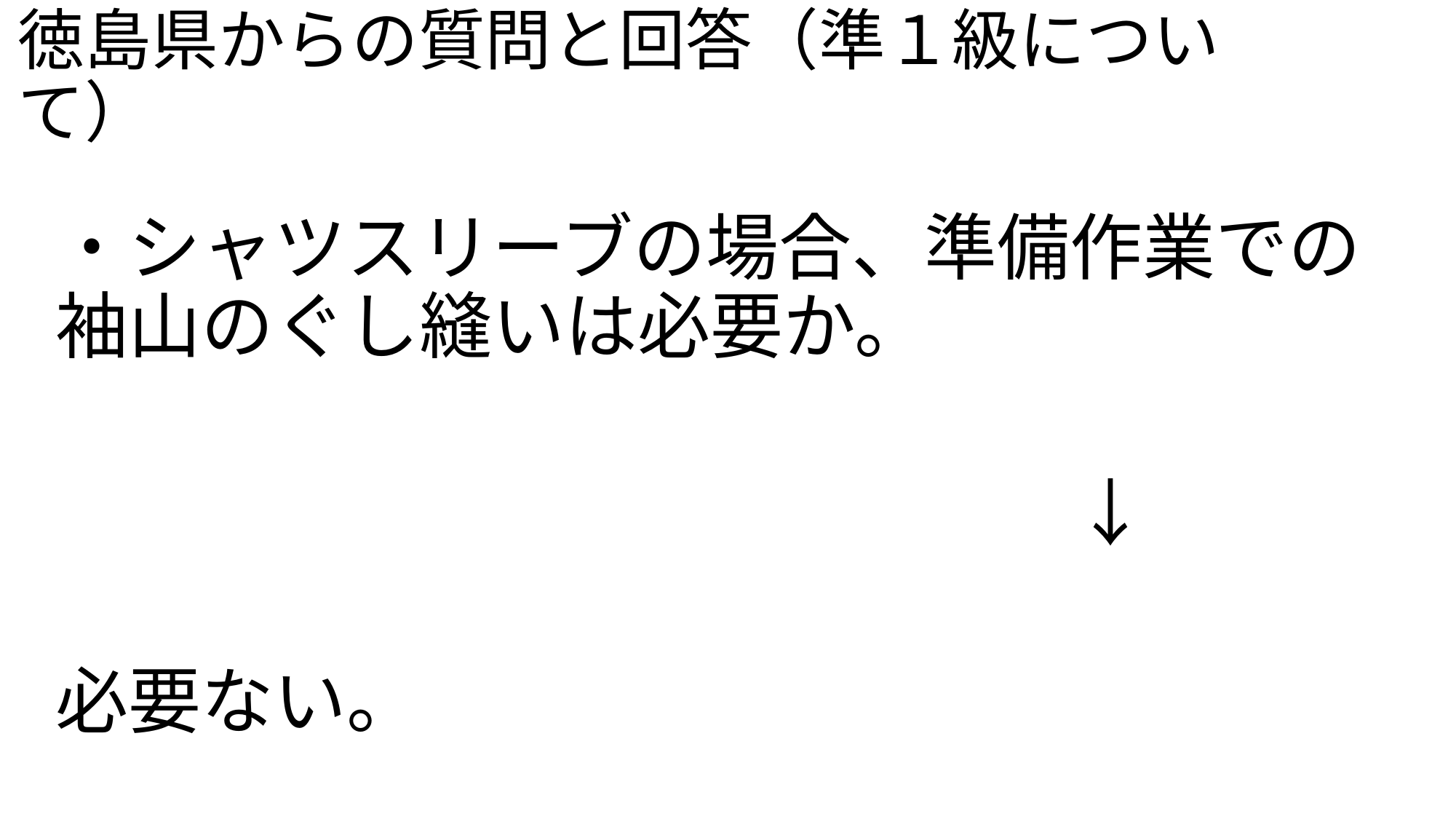

# 徳島県からの質問と回答（準１級について）
・シャツスリーブの場合、準備作業での袖山のぐし縫いは必要か。

　　　　　　　　　　　　　　↓

必要ない。